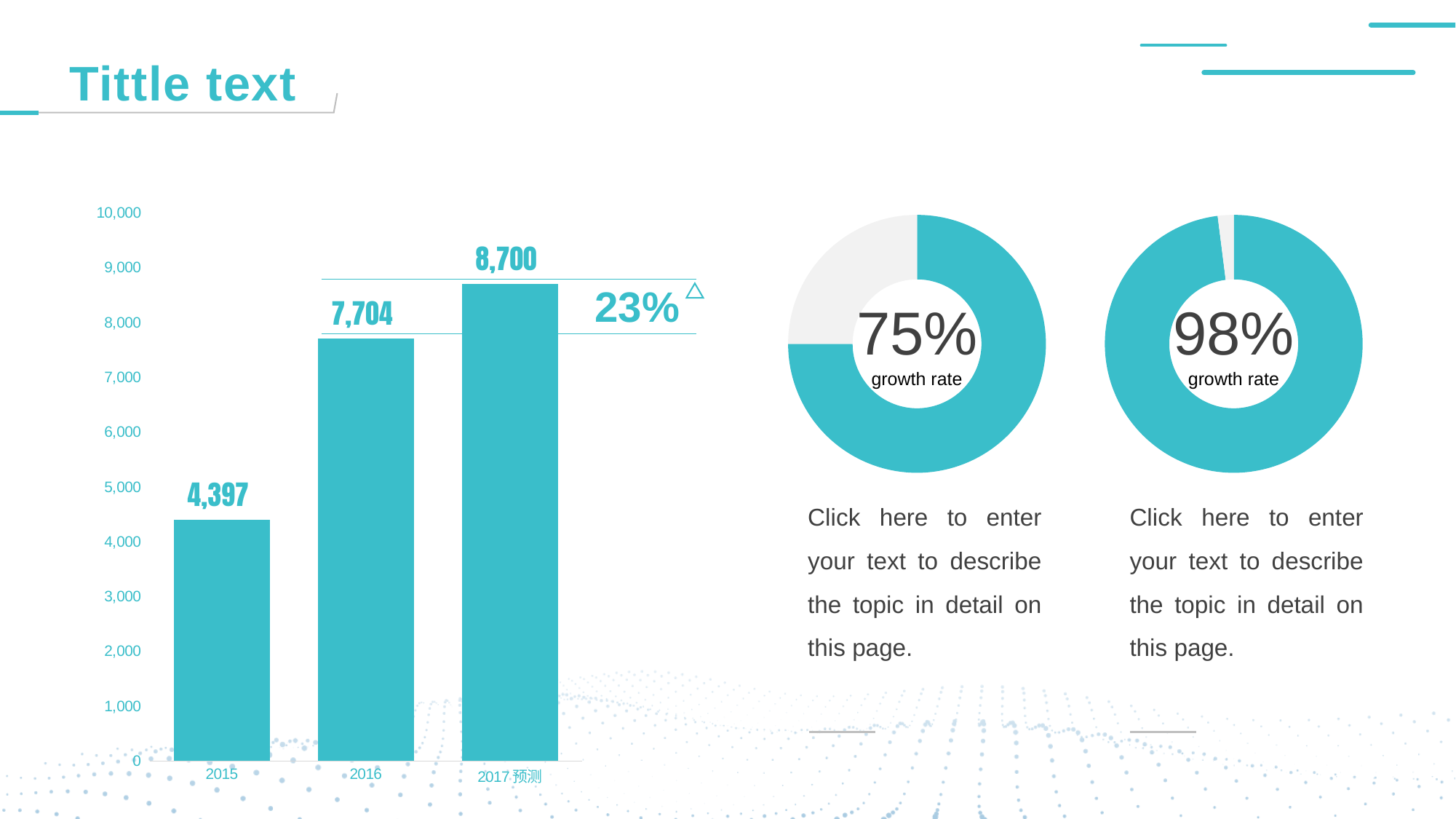

Tittle text

### Chart

| Category | 合同额（万） |
|---|---|
| 2015 | 4397.0 |
| 2016 | 7704.0 |
| 2017预测 | 8700.0 |

### Chart

| Category | 销售额 |
|---|---|
| 第一季度 | 75.0 |
| 第二季度 | 25.0 |

### Chart

| Category | 销售额 |
|---|---|
| 第一季度 | 98.0 |
| 第二季度 | 2.0 |
23%

75%
98%
growth rate
growth rate
Click here to enter your text to describe the topic in detail on this page.
Click here to enter your text to describe the topic in detail on this page.